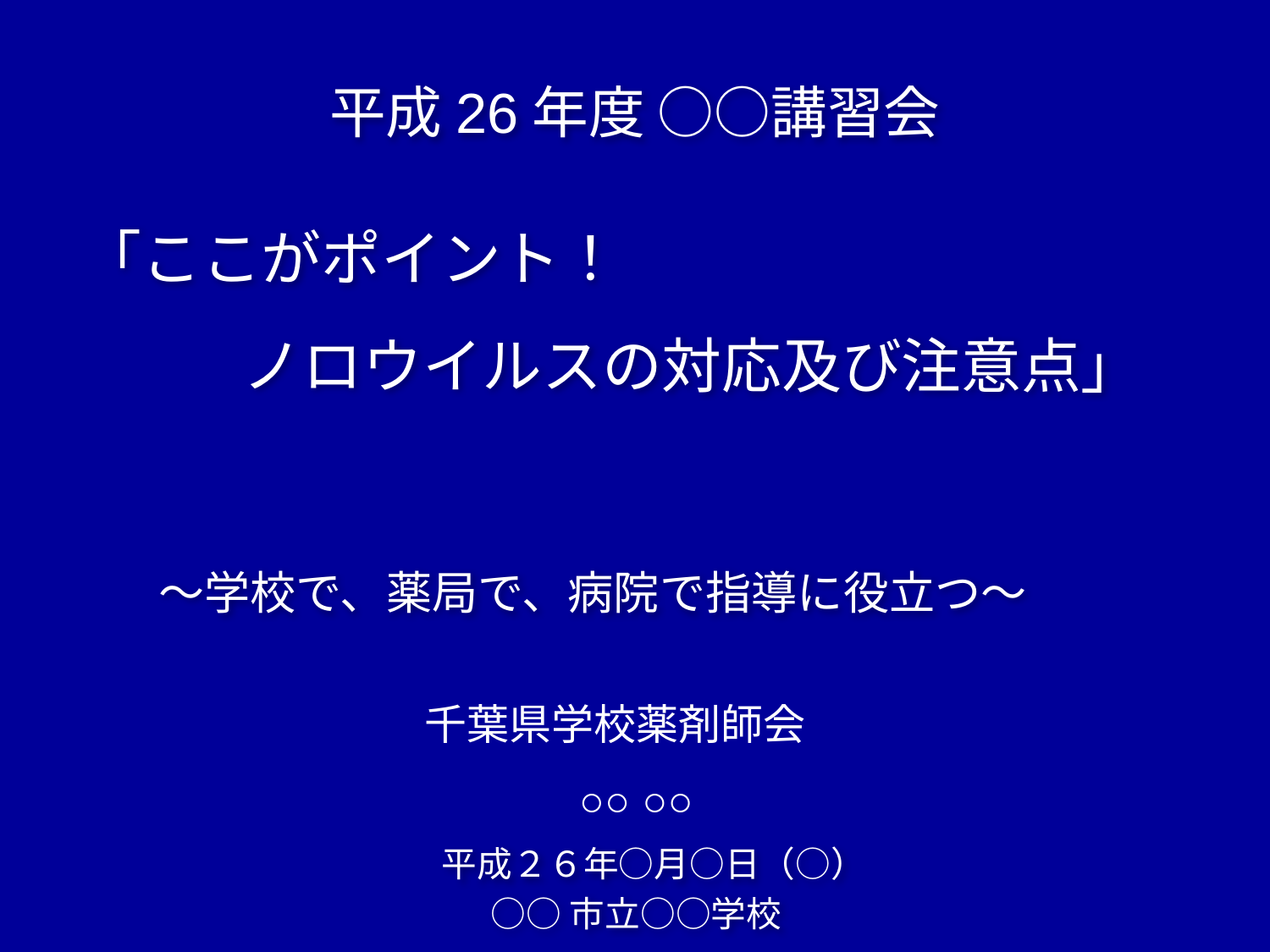

平成26年度 ○○講習会
# 「ここがポイント！ 　　　    ノロウイルスの対応及び注意点」　 　～学校で、薬局で、病院で指導に役立つ～
千葉県学校薬剤師会
○○ ○○
　平成２６年○月○日（○）
○○市立○○学校